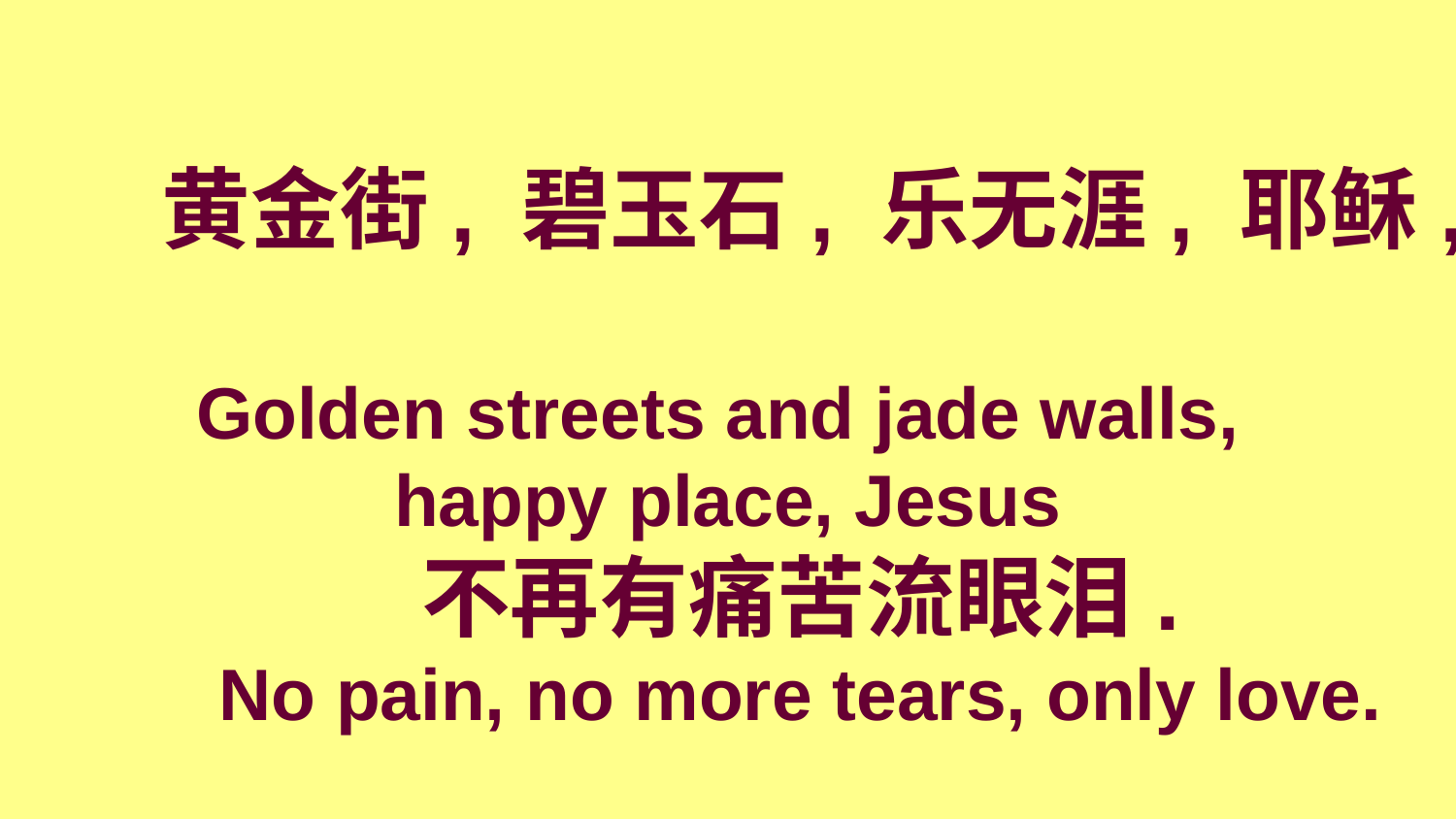

# 黄金街, 碧玉石, 乐无涯, 耶稣, Golden streets and jade walls, happy place, Jesus 不再有痛苦流眼泪. No pain, no more tears, only love.